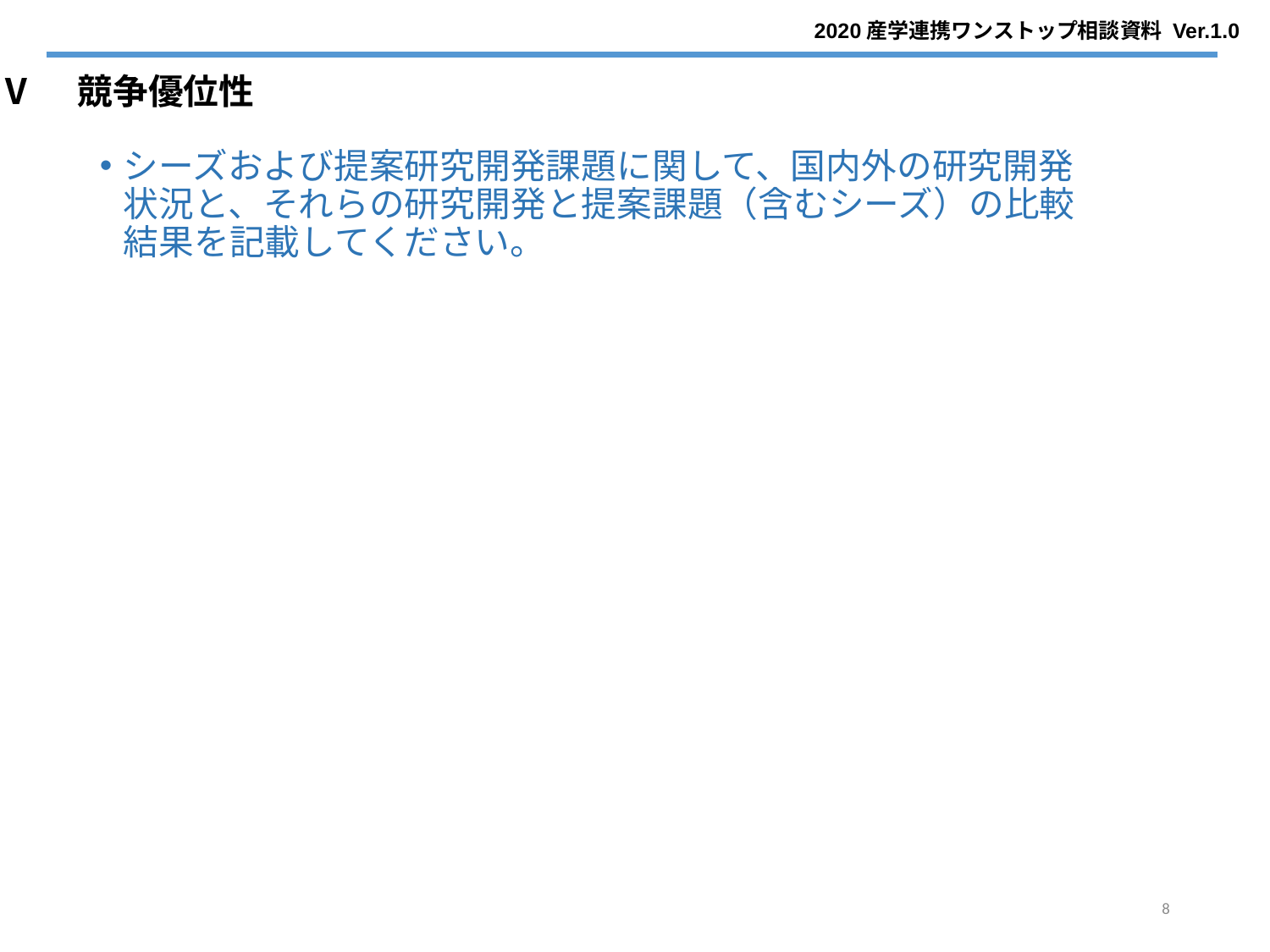

Ⅴ　競争優位性
シーズおよび提案研究開発課題に関して、国内外の研究開発状況と、それらの研究開発と提案課題（含むシーズ）の比較結果を記載してください。
8